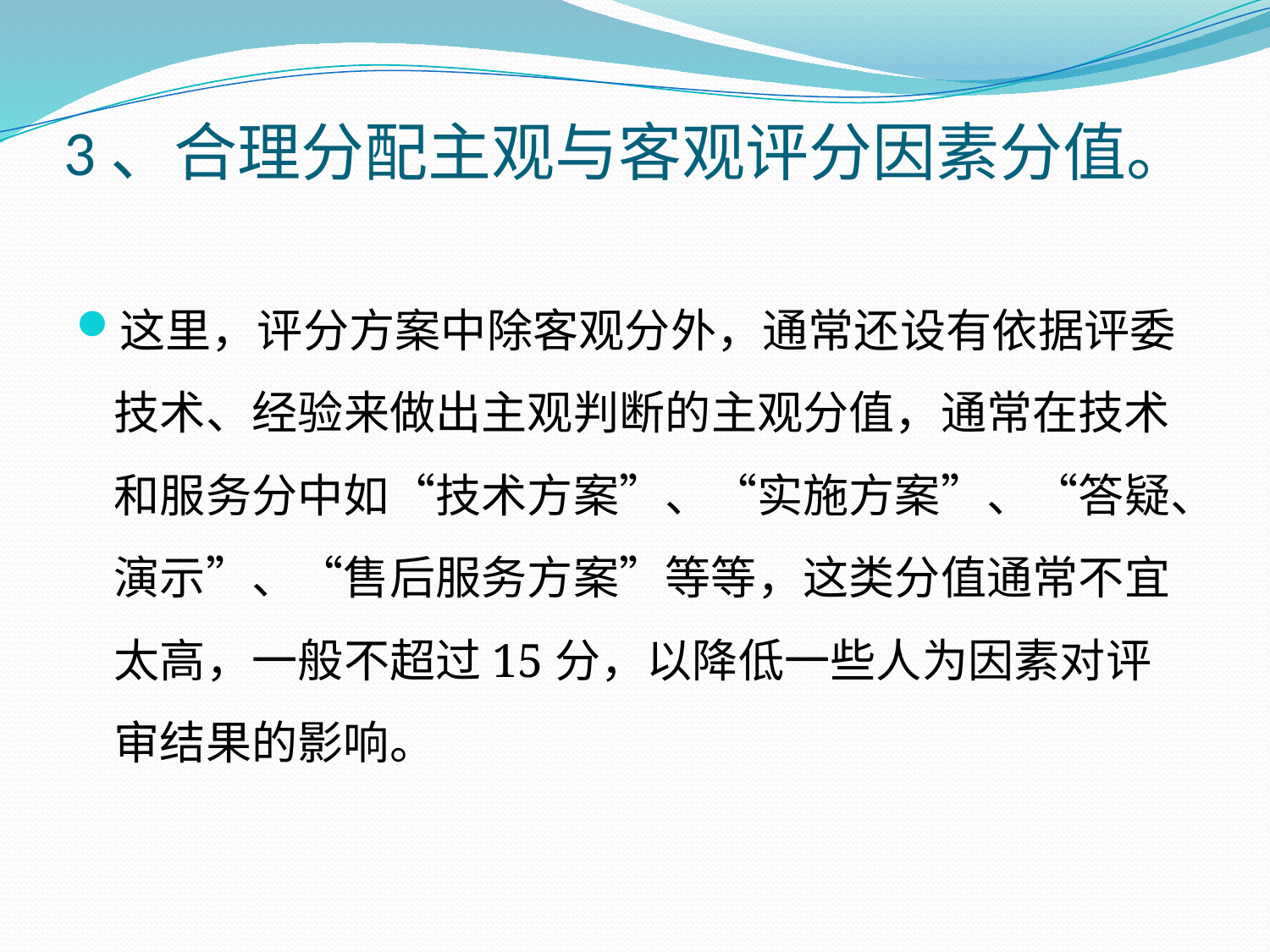

# 3、合理分配主观与客观评分因素分值。
这里，评分方案中除客观分外，通常还设有依据评委技术、经验来做出主观判断的主观分值，通常在技术和服务分中如“技术方案”、“实施方案”、“答疑、演示”、“售后服务方案”等等，这类分值通常不宜太高，一般不超过15分，以降低一些人为因素对评审结果的影响。